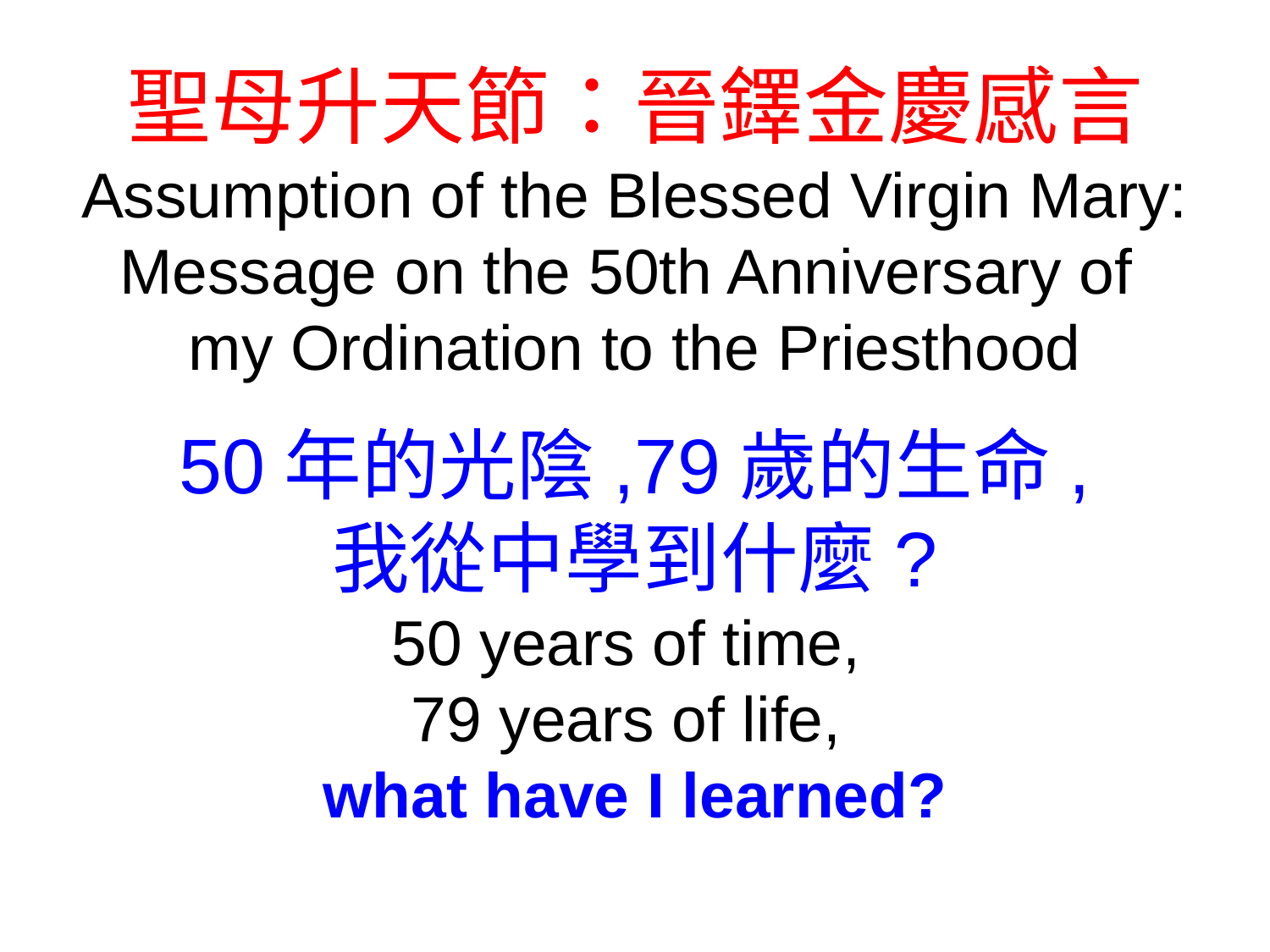

聖母升天節：晉鐸金慶感言
Assumption of the Blessed Virgin Mary: Message on the 50th Anniversary of
my Ordination to the Priesthood

50年的光陰,79歲的生命,
我從中學到什麼?
50 years of time,
79 years of life,
what have I learned?